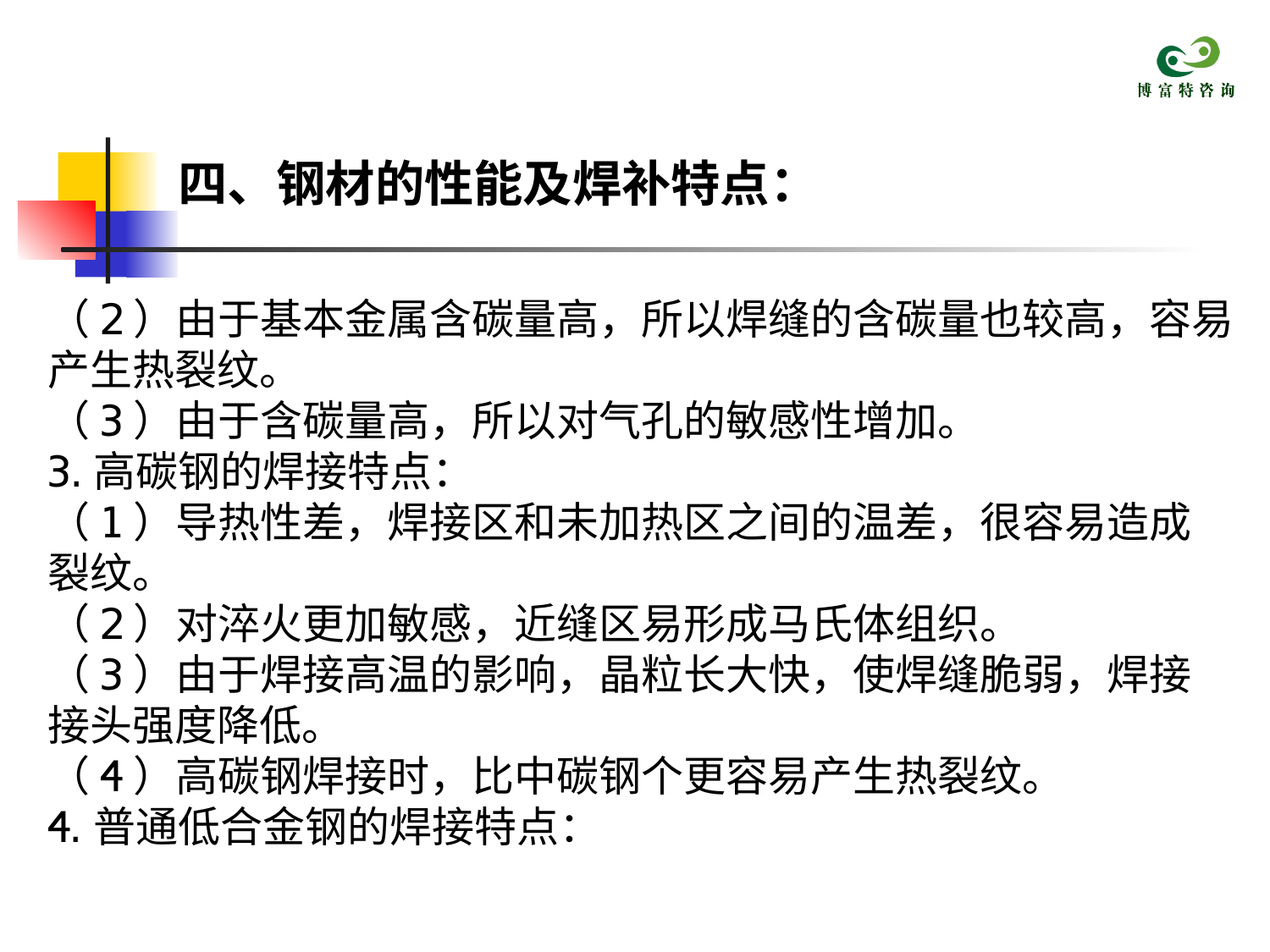

四、钢材的性能及焊补特点：
（2）由于基本金属含碳量高，所以焊缝的含碳量也较高，容易
产生热裂纹。
（3）由于含碳量高，所以对气孔的敏感性增加。
3.高碳钢的焊接特点：
（1）导热性差，焊接区和未加热区之间的温差，很容易造成
裂纹。
（2）对淬火更加敏感，近缝区易形成马氏体组织。
（3）由于焊接高温的影响，晶粒长大快，使焊缝脆弱，焊接
接头强度降低。
（4）高碳钢焊接时，比中碳钢个更容易产生热裂纹。
4.普通低合金钢的焊接特点：